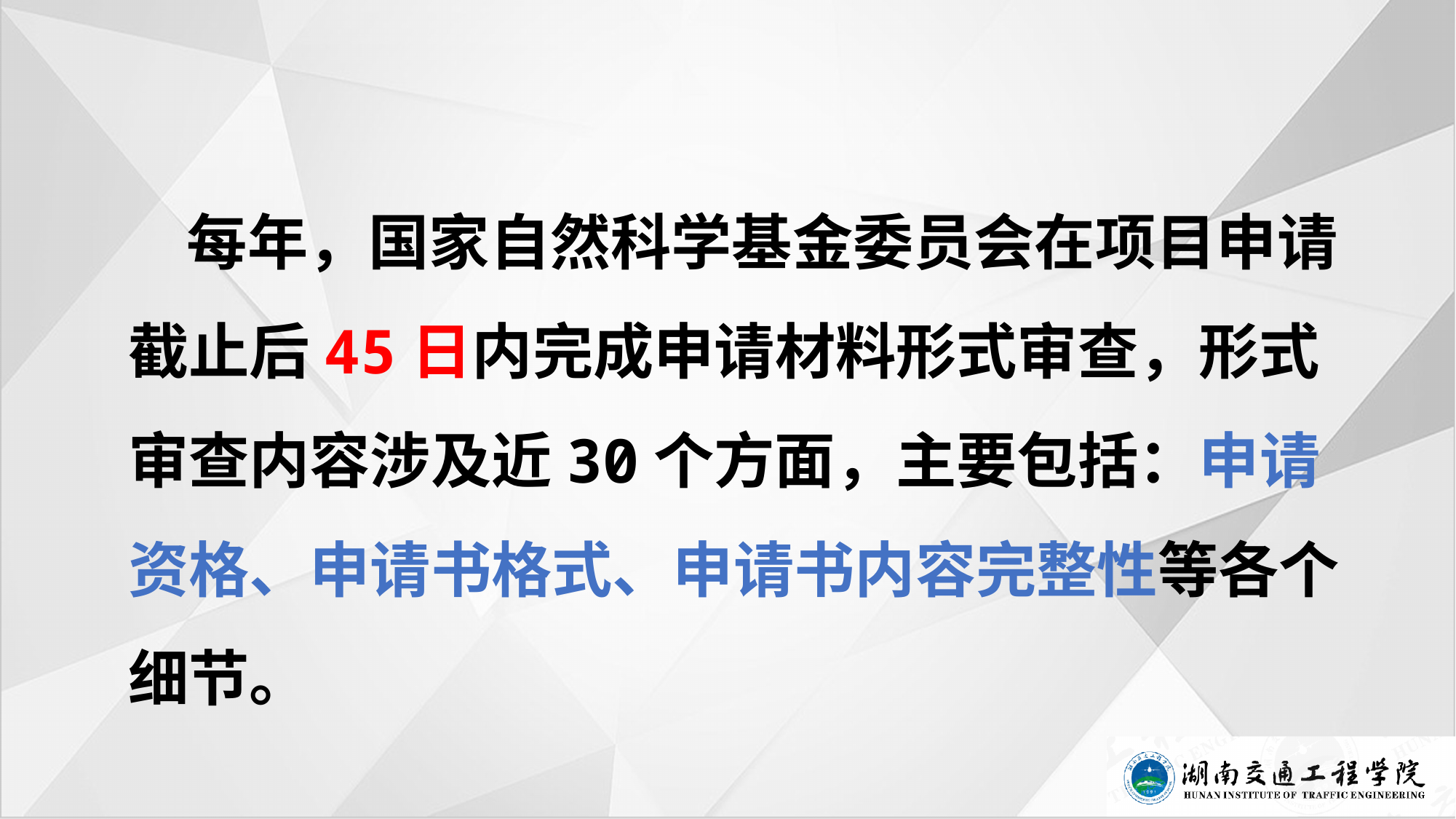

# 每年，国家自然科学基金委员会在项目申请截止后45日内完成申请材料形式审查，形式审查内容涉及近30个方面，主要包括：申请资格、申请书格式、申请书内容完整性等各个细节。